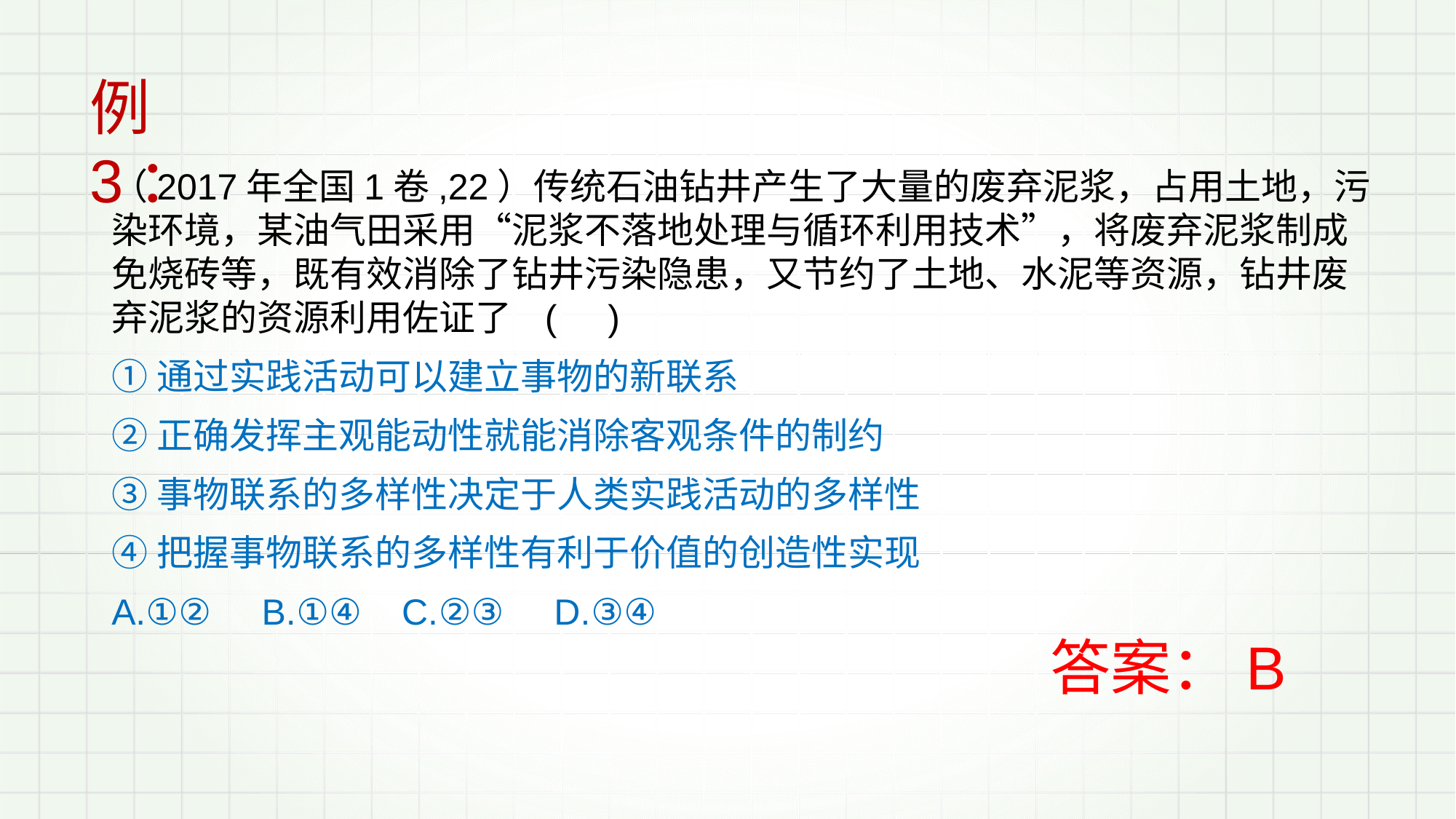

例3：
（2017年全国1卷,22）传统石油钻井产生了大量的废弃泥浆，占用土地，污染环境，某油气田采用“泥浆不落地处理与循环利用技术”，将废弃泥浆制成免烧砖等，既有效消除了钻井污染隐患，又节约了土地、水泥等资源，钻井废弃泥浆的资源利用佐证了   (     )
①通过实践活动可以建立事物的新联系
②正确发挥主观能动性就能消除客观条件的制约
③事物联系的多样性决定于人类实践活动的多样性
④把握事物联系的多样性有利于价值的创造性实现
A.①②     B.①④    C.②③     D.③④

答案：B